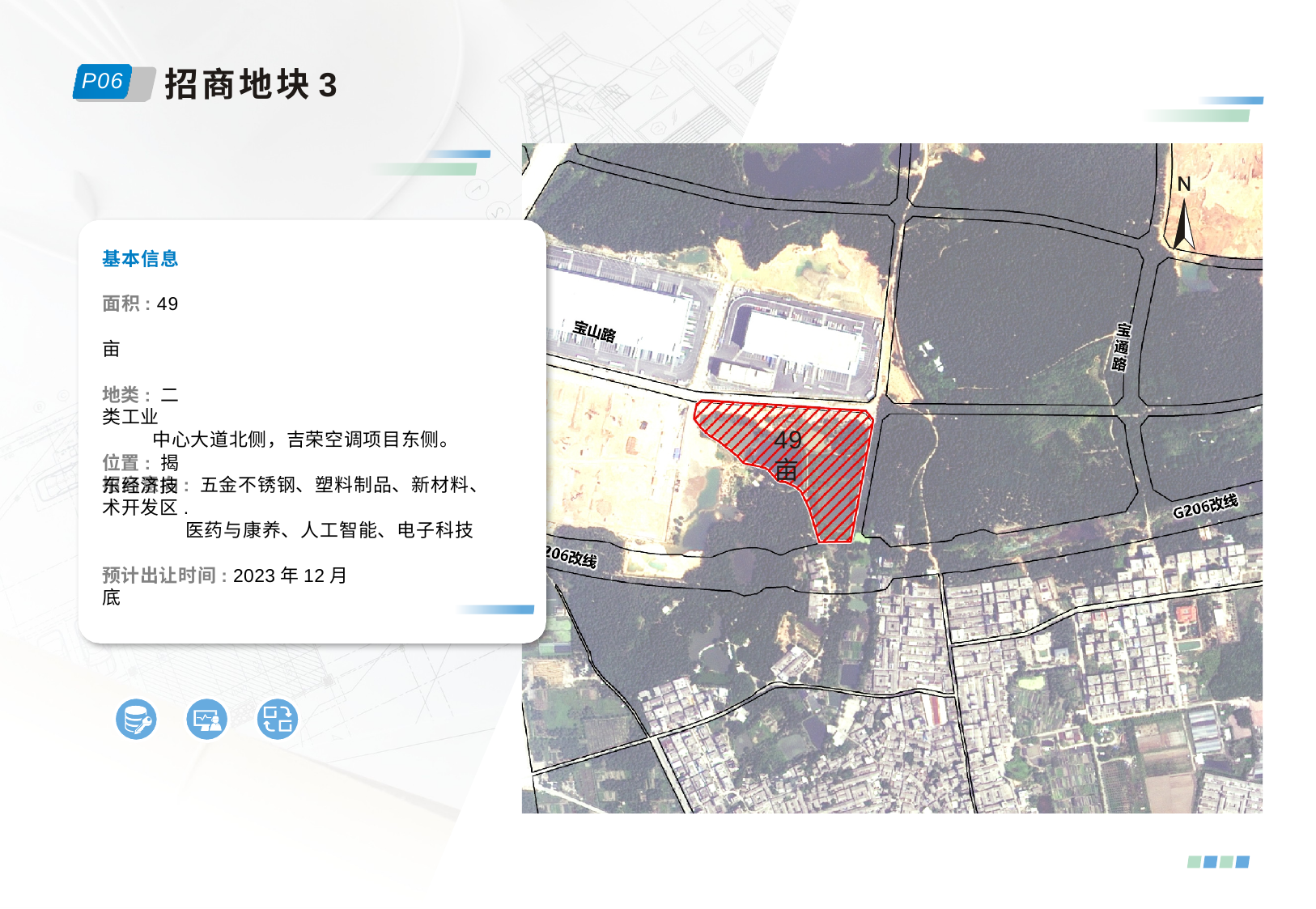

# 招商地块3

P06

基本信息面积: 49亩

地类: 二类工业

位置: 揭东经济技术开发区.

49亩
中心大道北侧，吉荣空调项目东侧。
招商意向: 五金不锈钢、塑料制品、新材料、医药与康养、人工智能、电子科技

预计出让时间: 2023年12月底